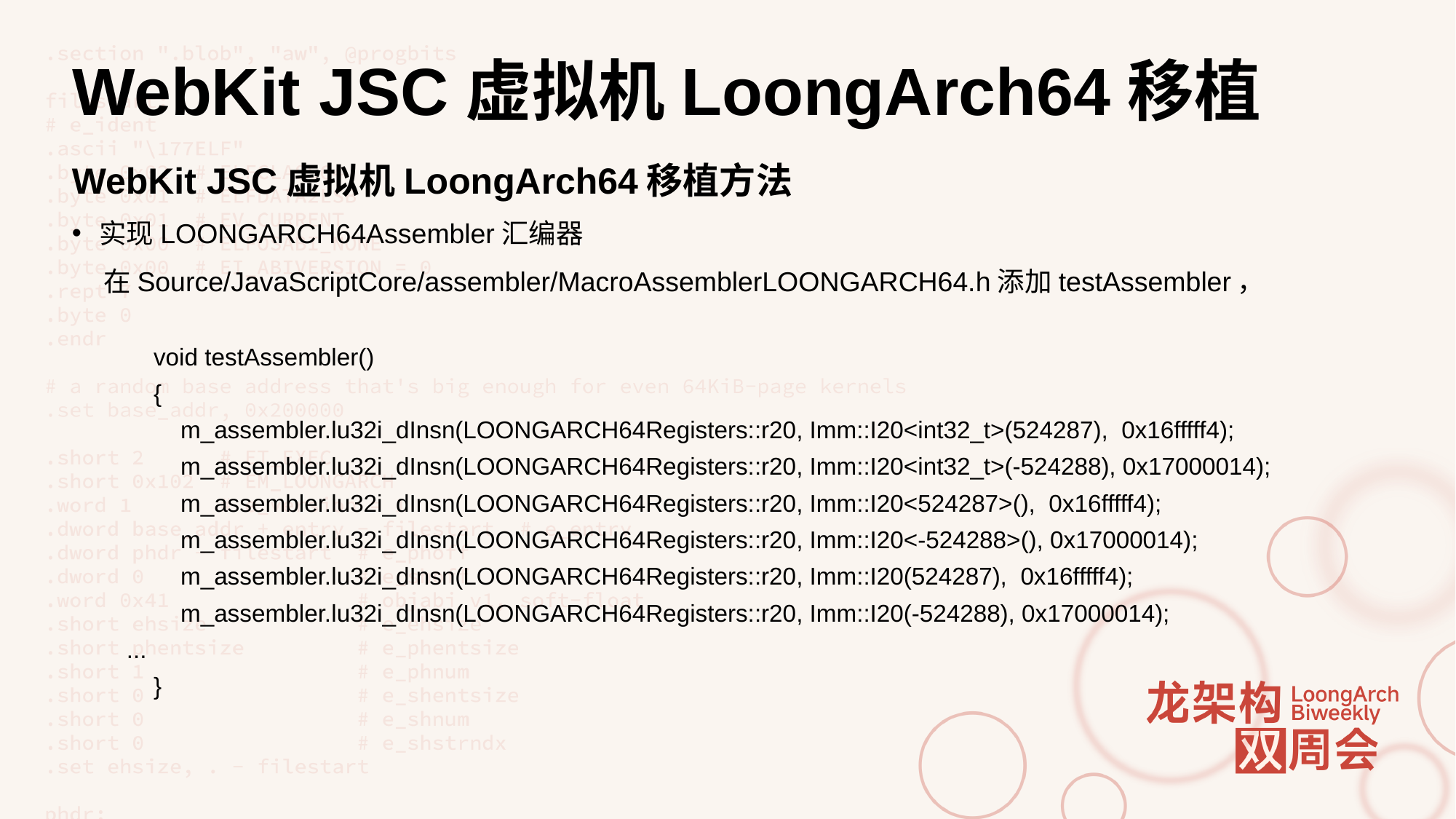

# WebKit JSC虚拟机LoongArch64移植
WebKit JSC虚拟机LoongArch64移植方法
实现LOONGARCH64Assembler汇编器
    在Source/JavaScriptCore/assembler/MacroAssemblerLOONGARCH64.h添加testAssembler，

    void testAssembler()
    {
        m_assembler.lu32i_dInsn(LOONGARCH64Registers::r20, Imm::I20<int32_t>(524287),  0x16fffff4);
        m_assembler.lu32i_dInsn(LOONGARCH64Registers::r20, Imm::I20<int32_t>(-524288), 0x17000014);
        m_assembler.lu32i_dInsn(LOONGARCH64Registers::r20, Imm::I20<524287>(),  0x16fffff4);
        m_assembler.lu32i_dInsn(LOONGARCH64Registers::r20, Imm::I20<-524288>(), 0x17000014);
        m_assembler.lu32i_dInsn(LOONGARCH64Registers::r20, Imm::I20(524287),  0x16fffff4);
        m_assembler.lu32i_dInsn(LOONGARCH64Registers::r20, Imm::I20(-524288), 0x17000014);
...
    }